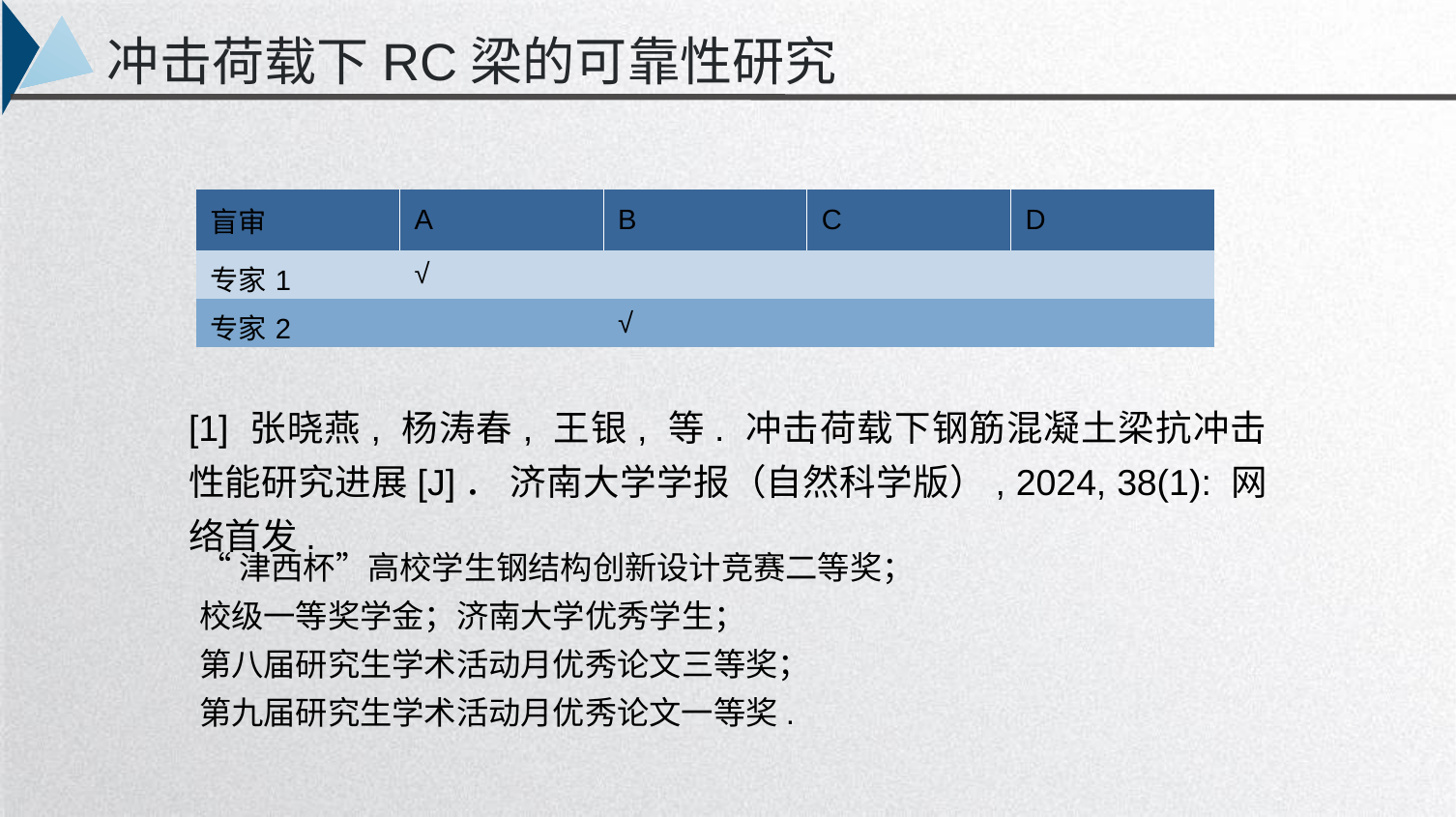

冲击荷载下RC梁的可靠性研究

| 盲审 | A | B | C | D |
| --- | --- | --- | --- | --- |
| 专家1 | √ |  |  |  |
| 专家2 |  | √ |  |  |
[1] 张晓燕, 杨涛春, 王银, 等. 冲击荷载下钢筋混凝土梁抗冲击性能研究进展[J]． 济南大学学报（自然科学版）, 2024, 38(1): 网络首发.
“津西杯”高校学生钢结构创新设计竞赛二等奖；
校级一等奖学金；济南大学优秀学生；
第八届研究生学术活动月优秀论文三等奖；
第九届研究生学术活动月优秀论文一等奖.